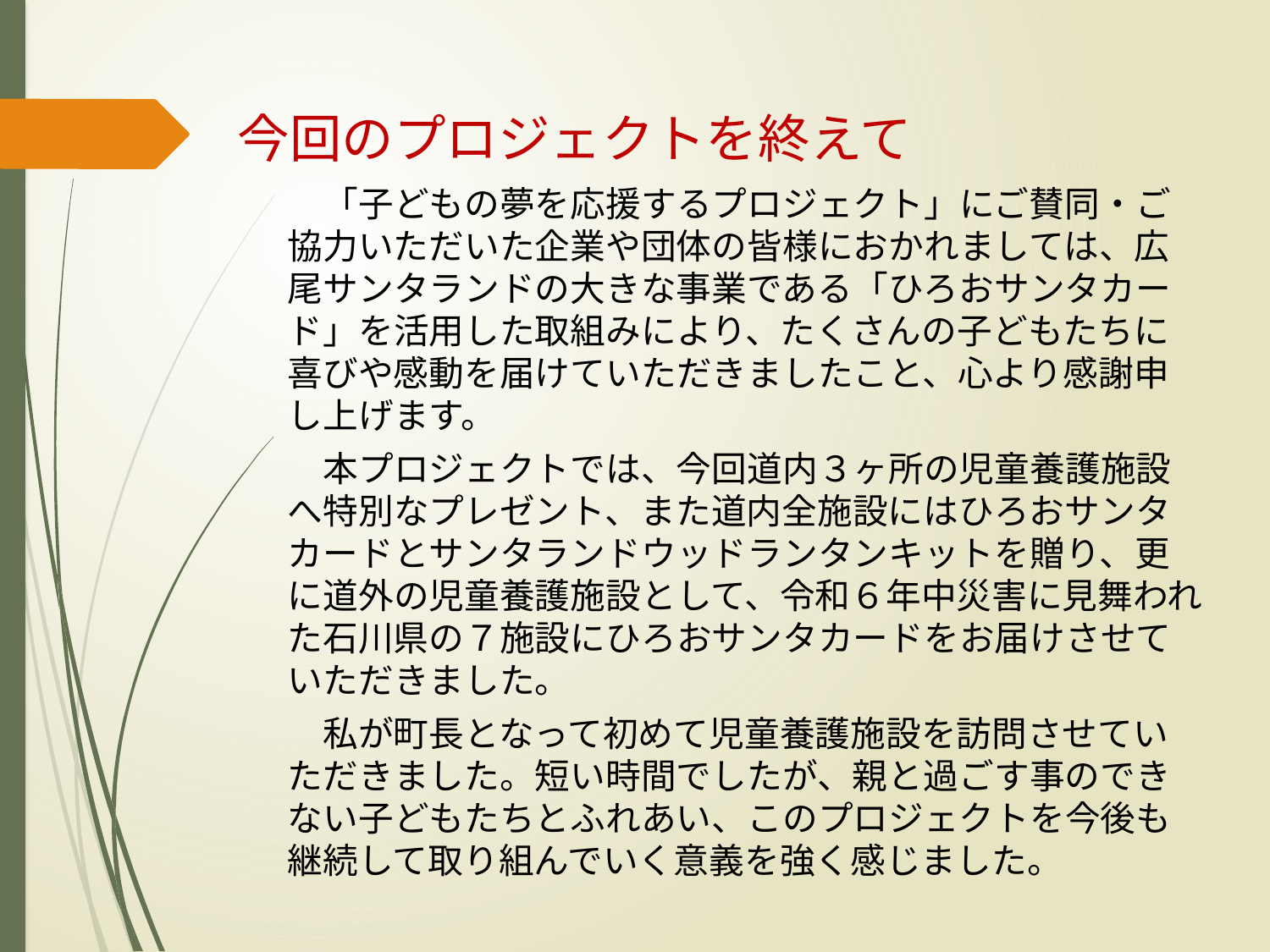

# 今回のプロジェクトを終えて
　「子どもの夢を応援するプロジェクト」にご賛同・ご協力いただいた企業や団体の皆様におかれましては、広尾サンタランドの大きな事業である「ひろおサンタカード」を活用した取組みにより、たくさんの子どもたちに喜びや感動を届けていただきましたこと、心より感謝申し上げます。
　本プロジェクトでは、今回道内３ヶ所の児童養護施設へ特別なプレゼント、また道内全施設にはひろおサンタカードとサンタランドウッドランタンキットを贈り、更に道外の児童養護施設として、令和６年中災害に見舞われた石川県の７施設にひろおサンタカードをお届けさせていただきました。
　私が町長となって初めて児童養護施設を訪問させていただきました。短い時間でしたが、親と過ごす事のできない子どもたちとふれあい、このプロジェクトを今後も継続して取り組んでいく意義を強く感じました。